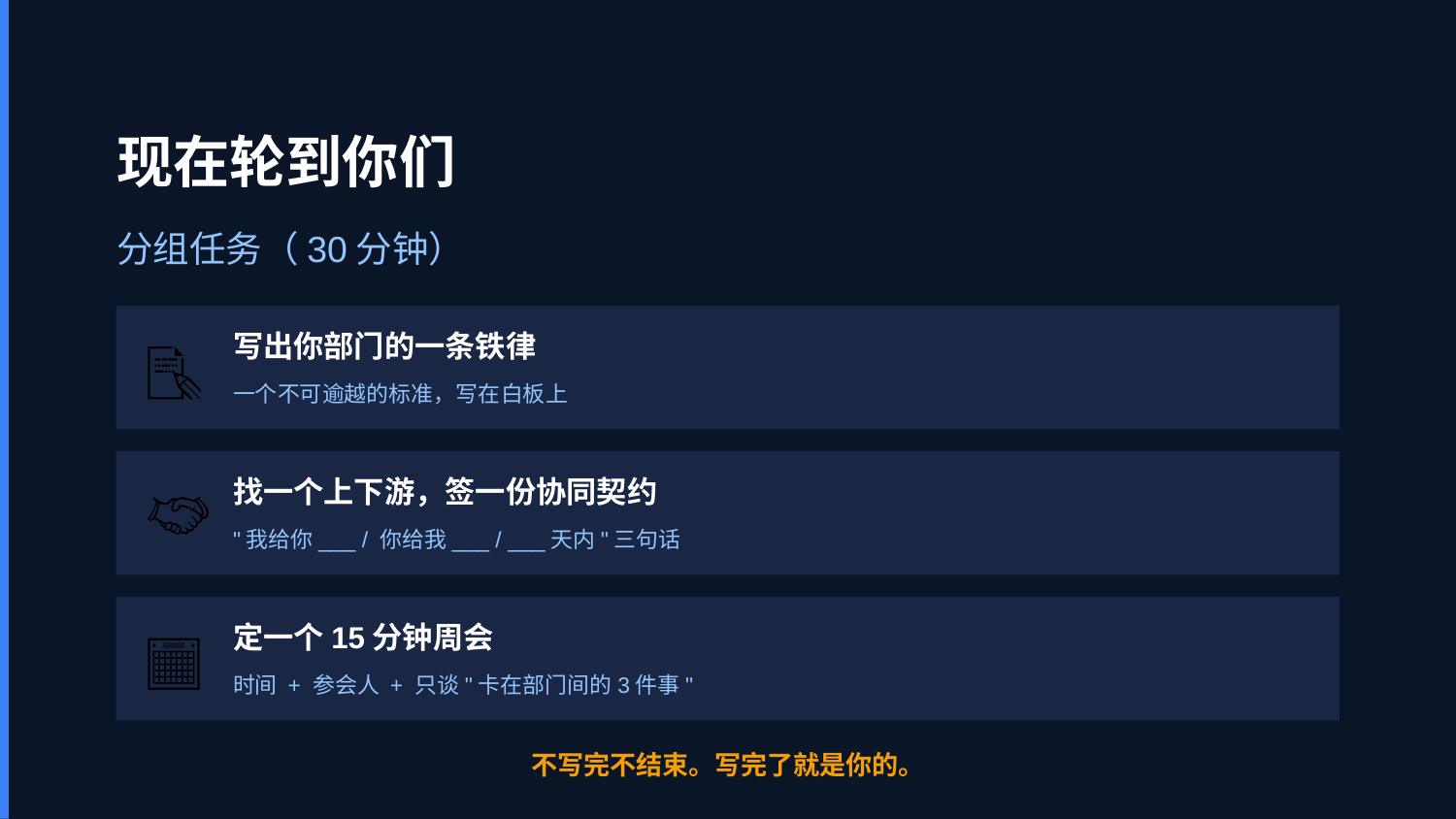

现在轮到你们
分组任务（30分钟）

写出你部门的一条铁律
📝
一个不可逾越的标准，写在白板上

找一个上下游，签一份协同契约
🤝
"我给你___ / 你给我___ / ___天内"三句话

定一个15分钟周会
📅
时间 + 参会人 + 只谈"卡在部门间的3件事"
不写完不结束。写完了就是你的。